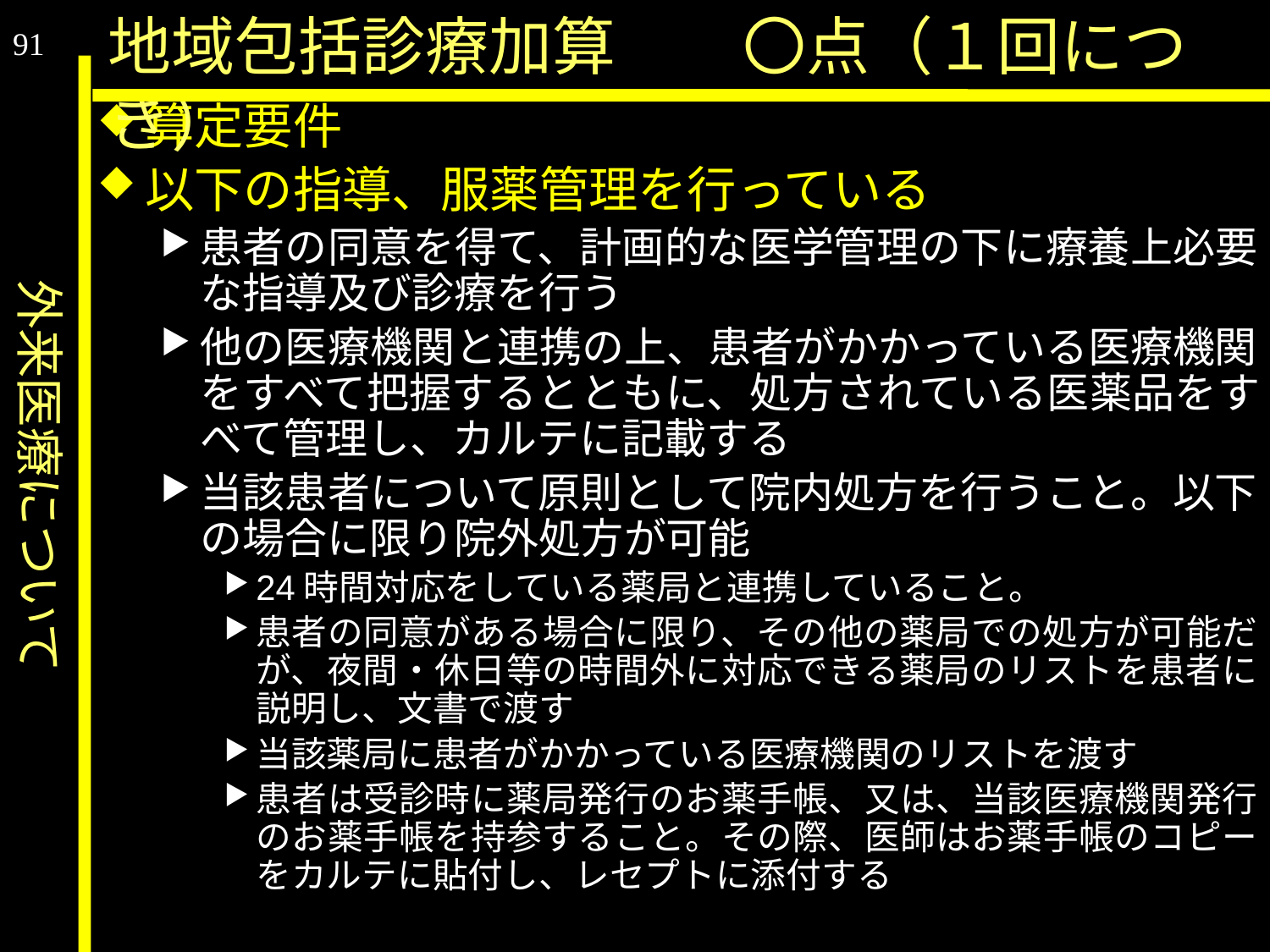

外来医療について
地域包括診療加算　　〇点（１回につき）
91

算定要件
以下の指導、服薬管理を行っている
患者の同意を得て、計画的な医学管理の下に療養上必要な指導及び診療を行う
他の医療機関と連携の上、患者がかかっている医療機関をすべて把握するとともに、処方されている医薬品をすべて管理し、カルテに記載する
当該患者について原則として院内処方を行うこと。以下の場合に限り院外処方が可能
24時間対応をしている薬局と連携していること。
患者の同意がある場合に限り、その他の薬局での処方が可能だが、夜間・休日等の時間外に対応できる薬局のリストを患者に説明し、文書で渡す
当該薬局に患者がかかっている医療機関のリストを渡す
患者は受診時に薬局発行のお薬手帳、又は、当該医療機関発行のお薬手帳を持参すること。その際、医師はお薬手帳のコピーをカルテに貼付し、レセプトに添付する